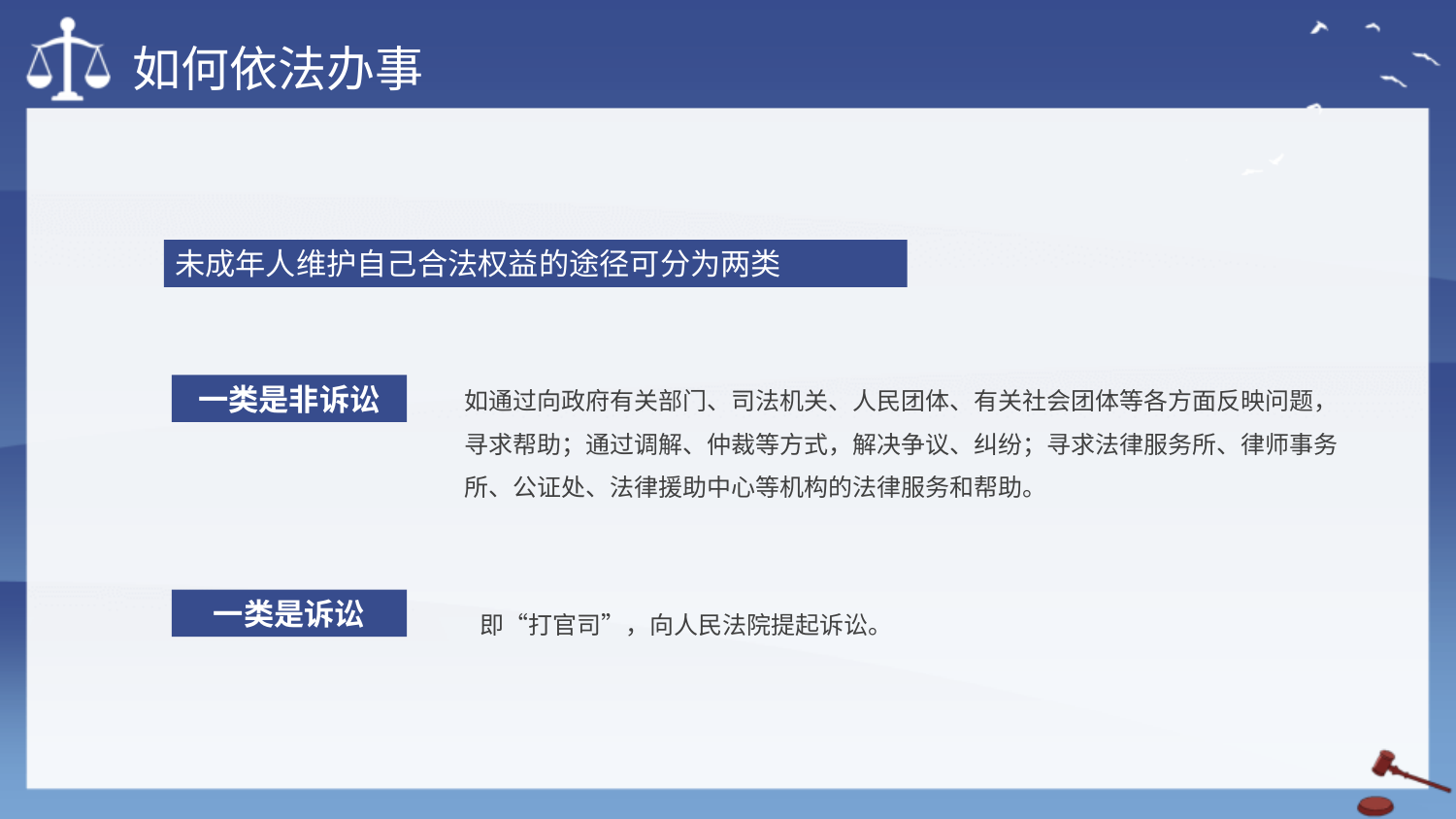

如何依法办事
未成年人维护自己合法权益的途径可分为两类
如通过向政府有关部门、司法机关、人民团体、有关社会团体等各方面反映问题，寻求帮助；通过调解、仲裁等方式，解决争议、纠纷；寻求法律服务所、律师事务所、公证处、法律援助中心等机构的法律服务和帮助。
一类是非诉讼
一类是诉讼
即“打官司”，向人民法院提起诉讼。